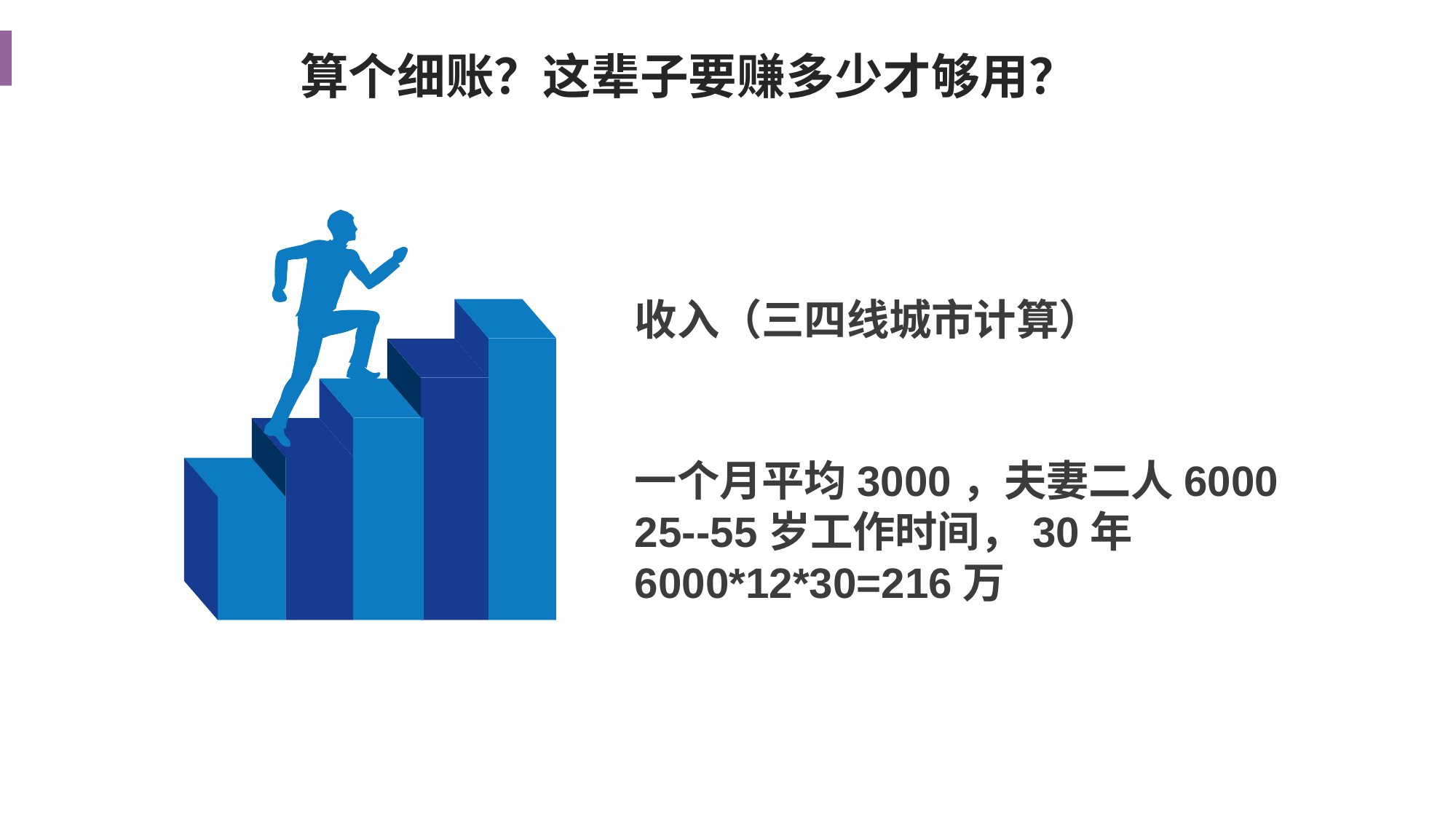

算个细账？这辈子要赚多少才够用？

收入（三四线城市计算）

一个月平均3000，夫妻二人6000
25--55岁工作时间，30年
6000*12*30=216万